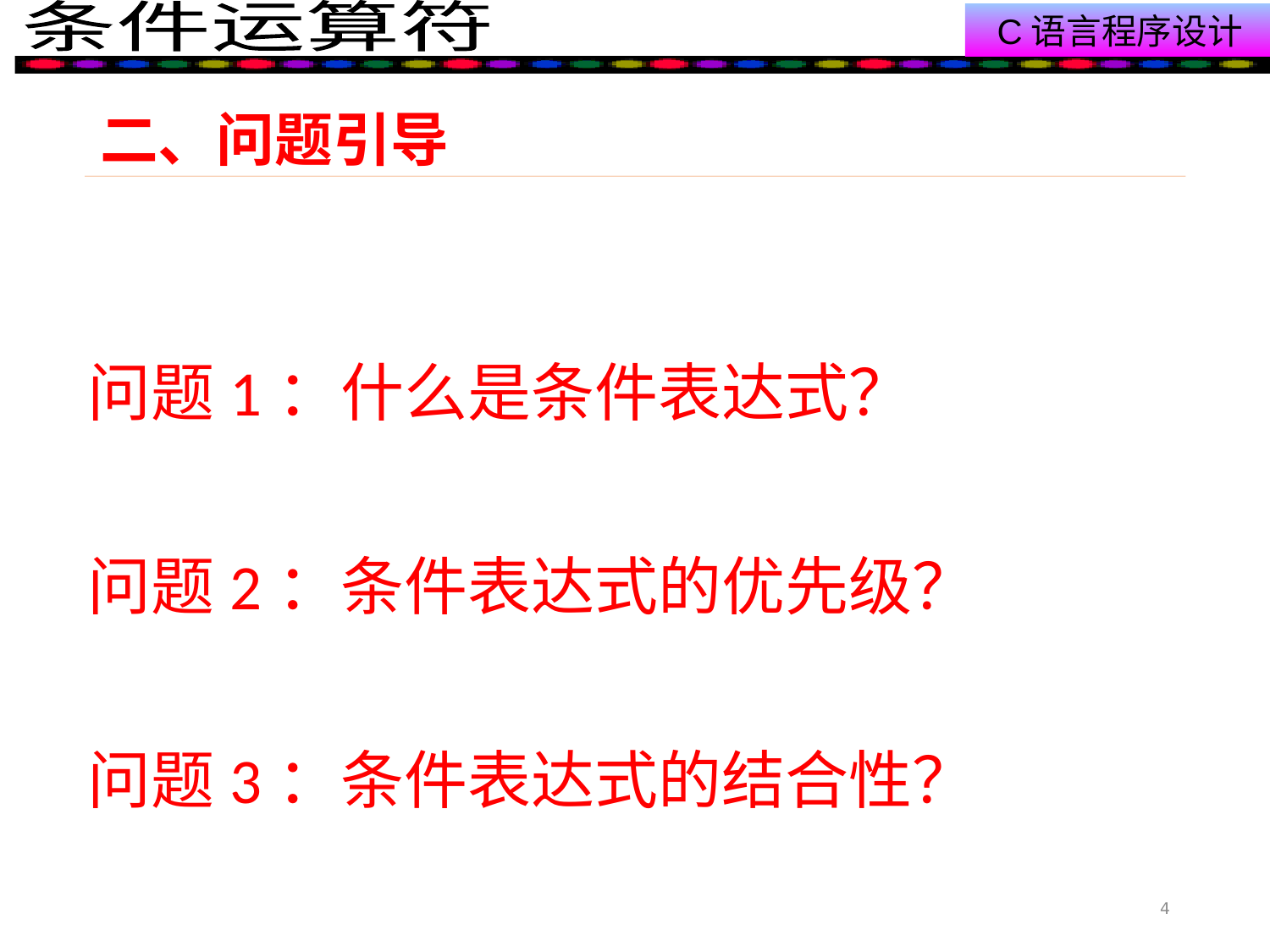

# 二、问题引导

问题1：什么是条件表达式？

问题2：条件表达式的优先级？

问题3：条件表达式的结合性？

4